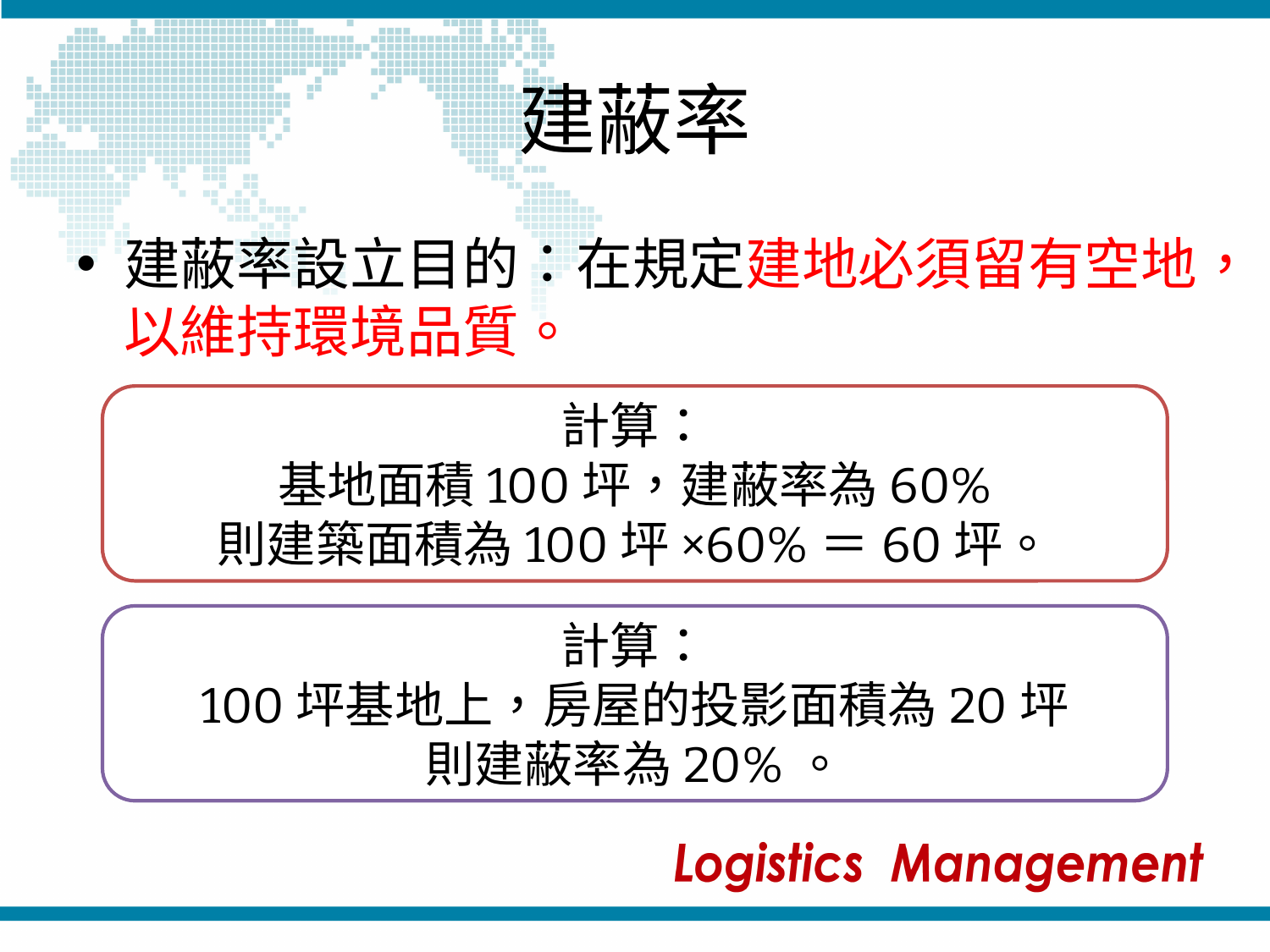

# 建蔽率
建蔽率設立目的：在規定建地必須留有空地，以維持環境品質。
計算：
基地面積100坪，建蔽率為60%
則建築面積為100坪×60%＝60坪。
計算：
100坪基地上，房屋的投影面積為20坪
則建蔽率為20%。